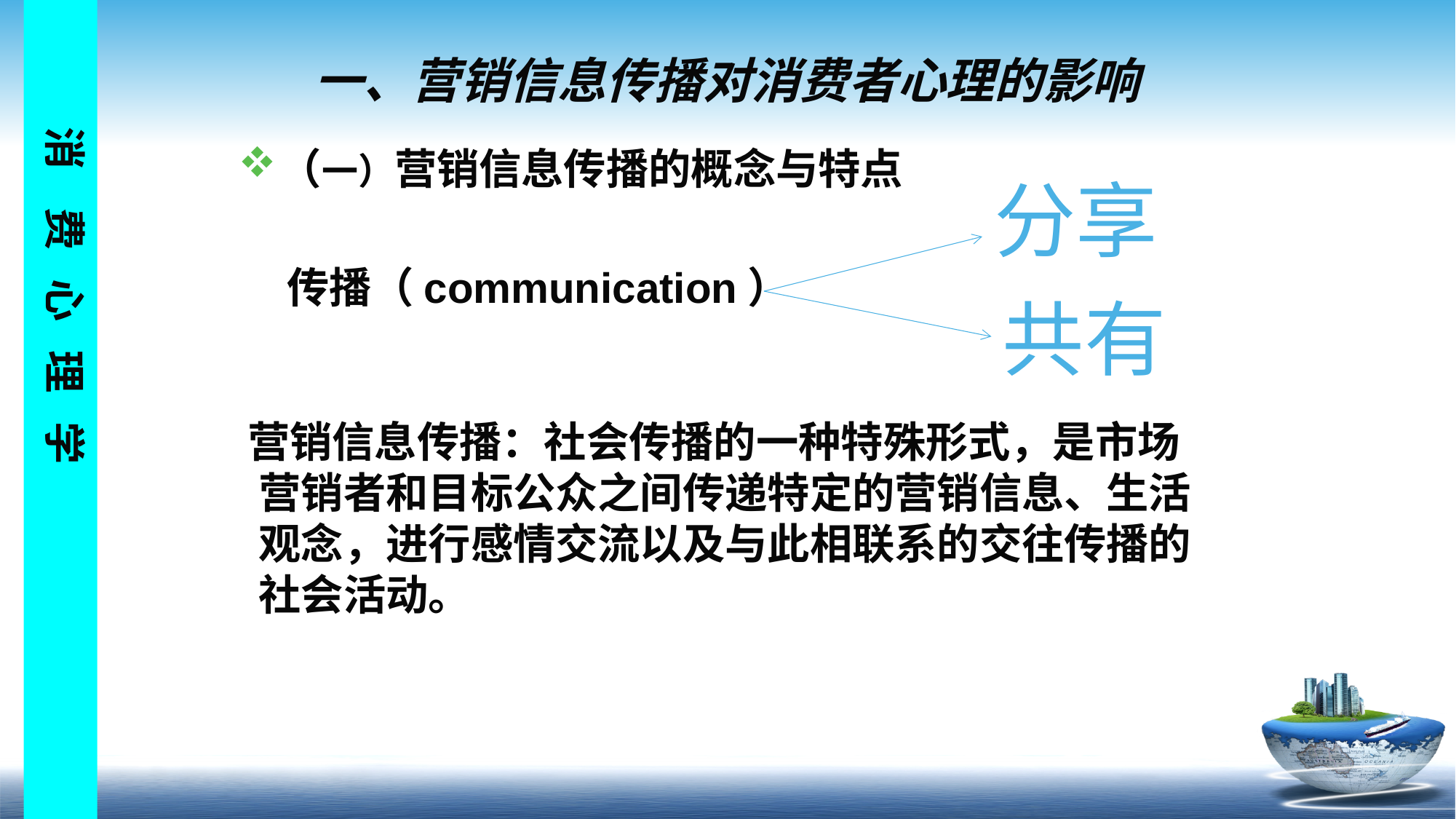

# 一、营销信息传播对消费者心理的影响
（一）营销信息传播的概念与特点

    传播（communication）

分享
共有
  营销信息传播：社会传播的一种特殊形式，是市场营销者和目标公众之间传递特定的营销信息、生活观念，进行感情交流以及与此相联系的交往传播的社会活动。